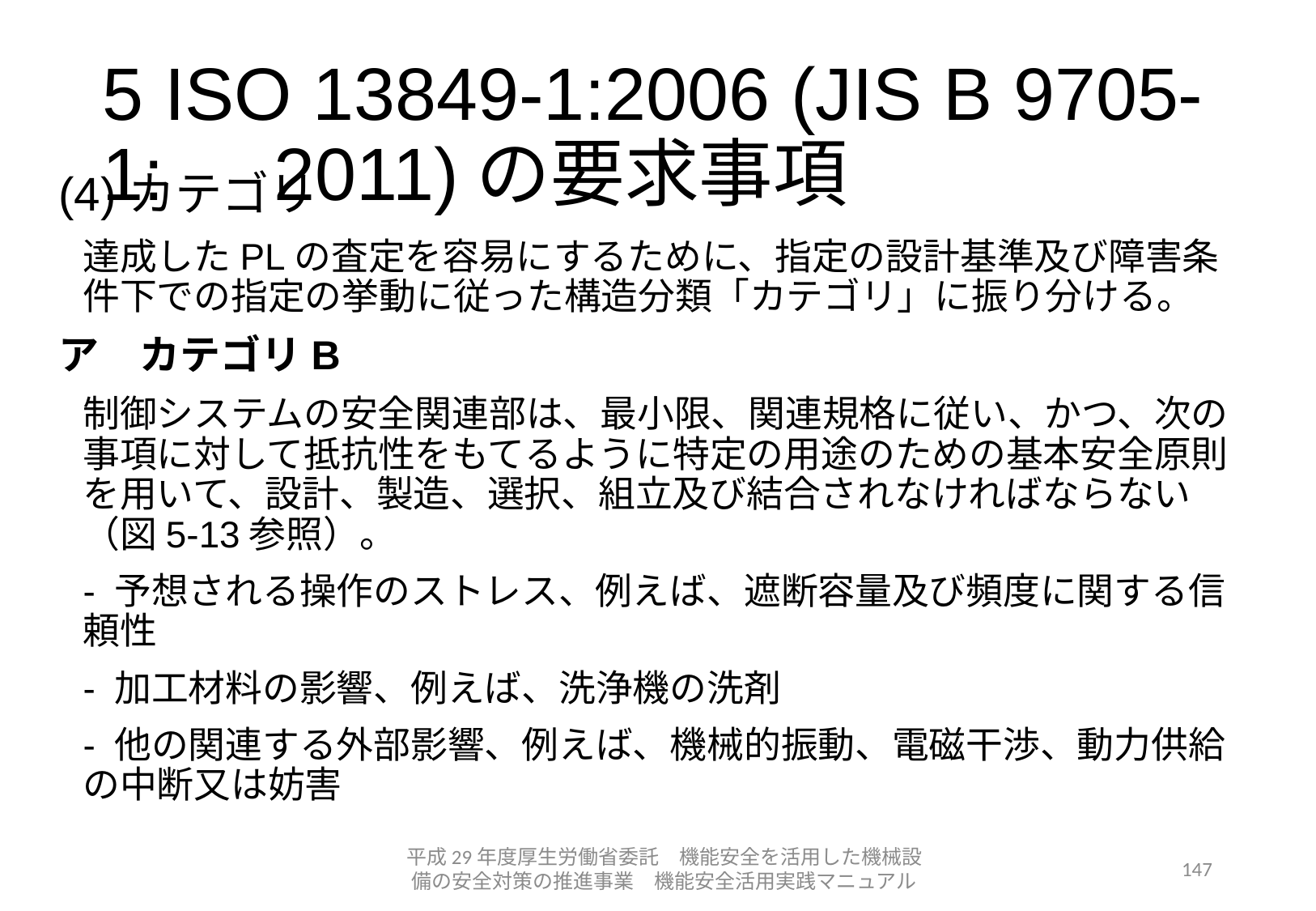

# 5 ISO 13849-1:2006 (JIS B 9705-1:　2011)の要求事項
(4)カテゴリ
達成したPLの査定を容易にするために、指定の設計基準及び障害条件下での指定の挙動に従った構造分類「カテゴリ」に振り分ける。
ア　カテゴリB
制御システムの安全関連部は、最小限、関連規格に従い、かつ、次の事項に対して抵抗性をもてるように特定の用途のための基本安全原則を用いて、設計、製造、選択、組立及び結合されなければならない（図5-13参照）。
- 予想される操作のストレス、例えば、遮断容量及び頻度に関する信頼性
- 加工材料の影響、例えば、洗浄機の洗剤
- 他の関連する外部影響、例えば、機械的振動、電磁干渉、動力供給の中断又は妨害

平成29年度厚生労働省委託　機能安全を活用した機械設備の安全対策の推進事業　機能安全活用実践マニュアル
147